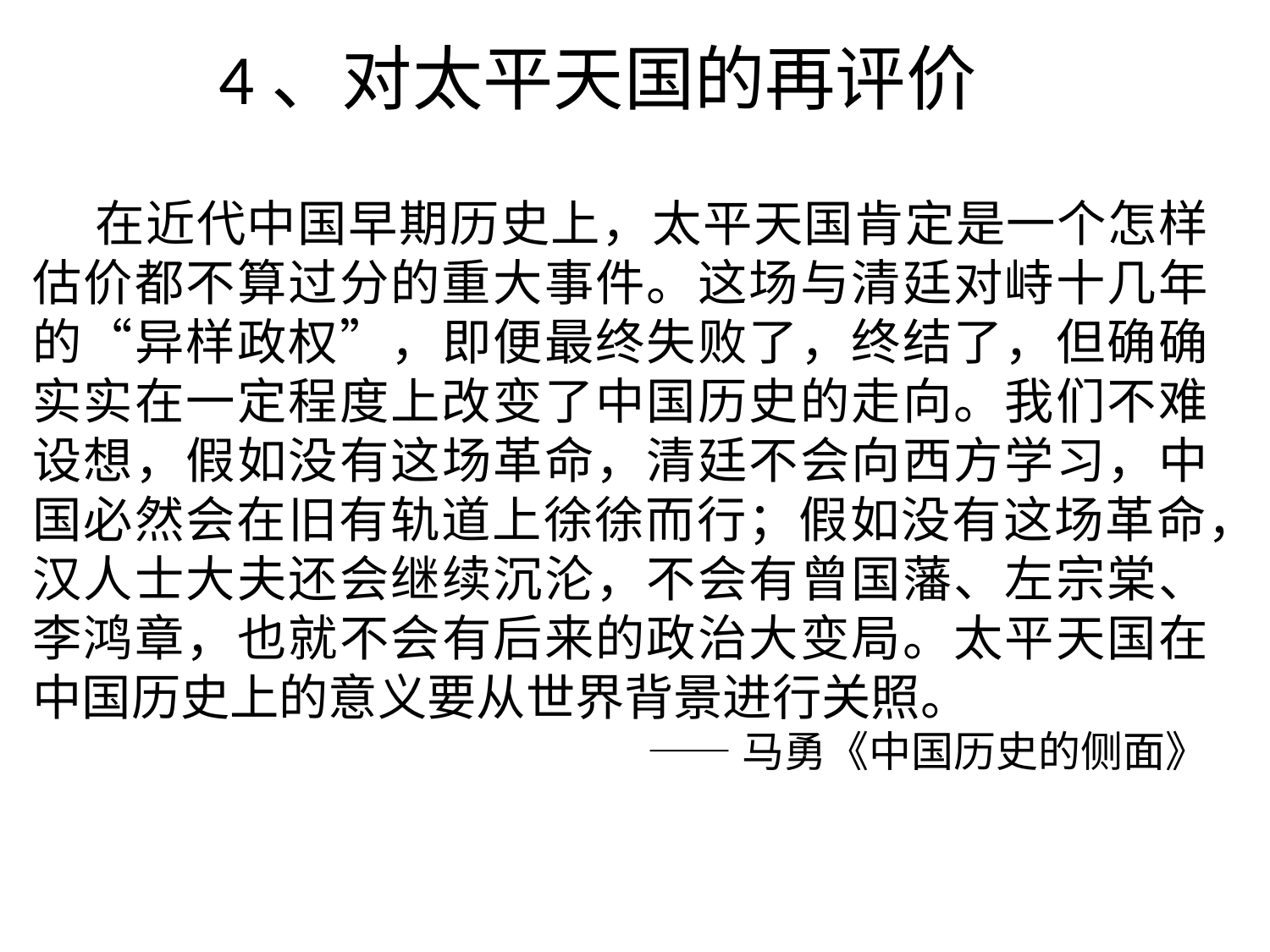

4、对太平天国的再评价
    在近代中国早期历史上，太平天国肯定是一个怎样估价都不算过分的重大事件。这场与清廷对峙十几年的“异样政权”，即便最终失败了，终结了，但确确实实在一定程度上改变了中国历史的走向。我们不难设想，假如没有这场革命，清廷不会向西方学习，中国必然会在旧有轨道上徐徐而行；假如没有这场革命，汉人士大夫还会继续沉沦，不会有曾国藩、左宗棠、李鸿章，也就不会有后来的政治大变局。太平天国在中国历史上的意义要从世界背景进行关照。
——马勇《中国历史的侧面》